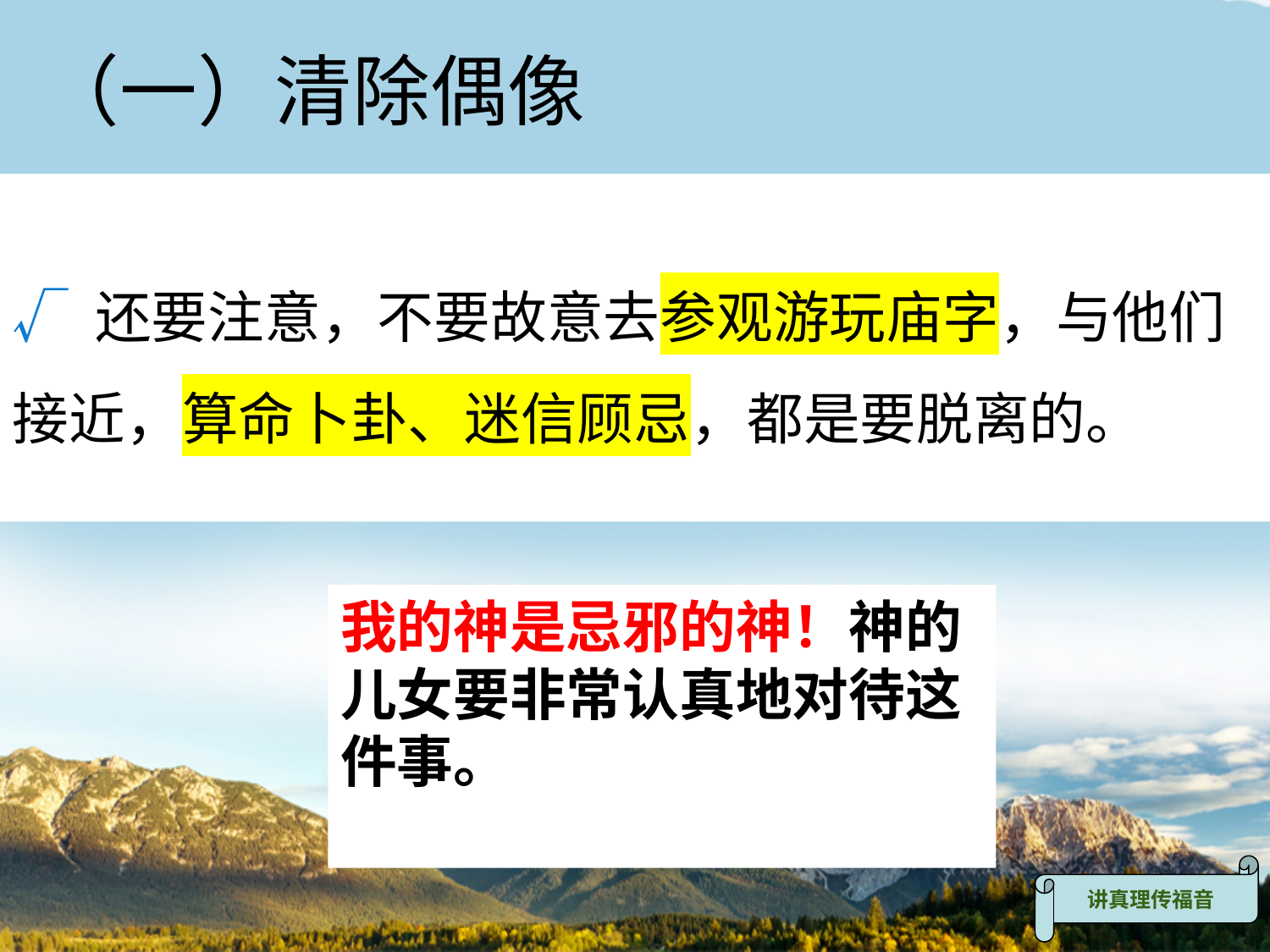

（一）清除偶像

√ 还要注意，不要故意去参观游玩庙字，与他们接近，算命卜卦、迷信顾忌，都是要脱离的。

我的神是忌邪的神！神的儿女要非常认真地对待这件事。

讲真理传福音